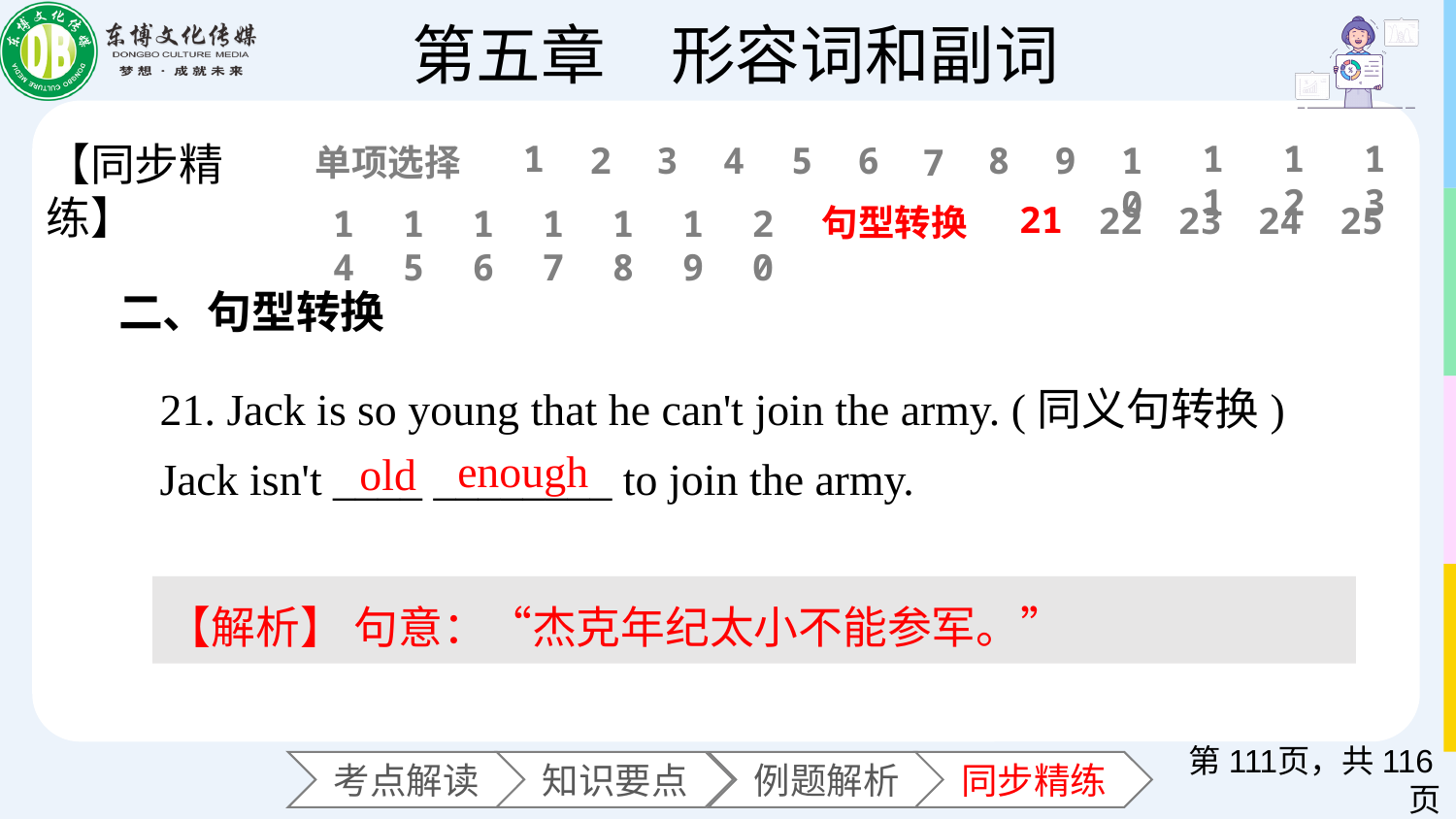

11
12
13
1
【同步精练】
6
2
3
4
5
8
9
10
7
单项选择
21
22
23
24
25
句型转换
14
15
16
17
18
19
20
二、句型转换

21. Jack is so young that he can't join the army. (同义句转换)
Jack isn't ____ ________ to join the army.

enough
old
【解析】 句意：“杰克年纪太小不能参军。”
第111页，共116页